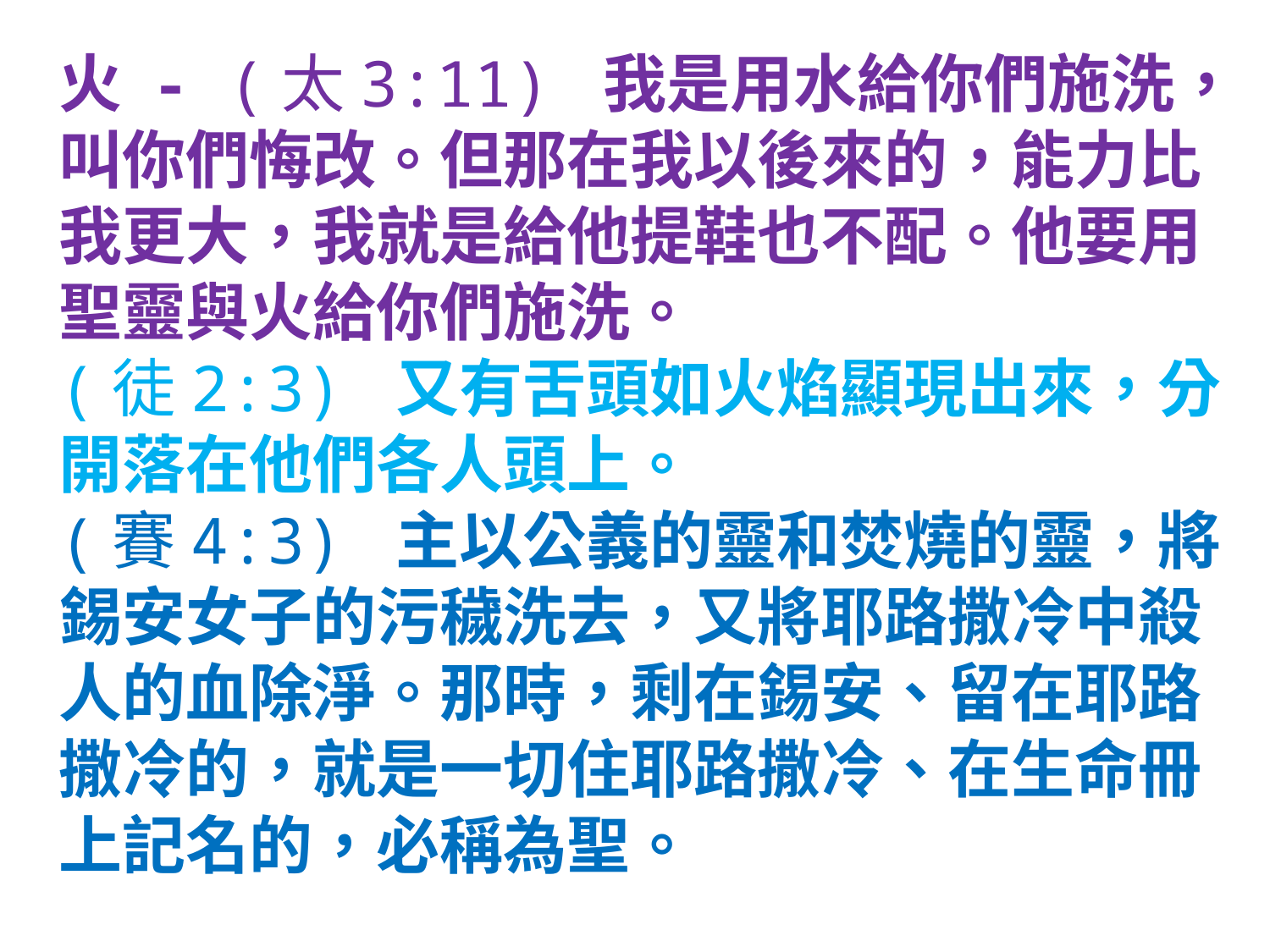

火 - (太3:11) 我是用水給你們施洗，叫你們悔改。但那在我以後來的，能力比我更大，我就是給他提鞋也不配。他要用聖靈與火給你們施洗。
(徒2:3) 又有舌頭如火焰顯現出來，分開落在他們各人頭上。
(賽4:3) 主以公義的靈和焚燒的靈，將錫安女子的污穢洗去，又將耶路撒冷中殺人的血除淨。那時，剩在錫安、留在耶路撒冷的，就是一切住耶路撒冷、在生命冊上記名的，必稱為聖。